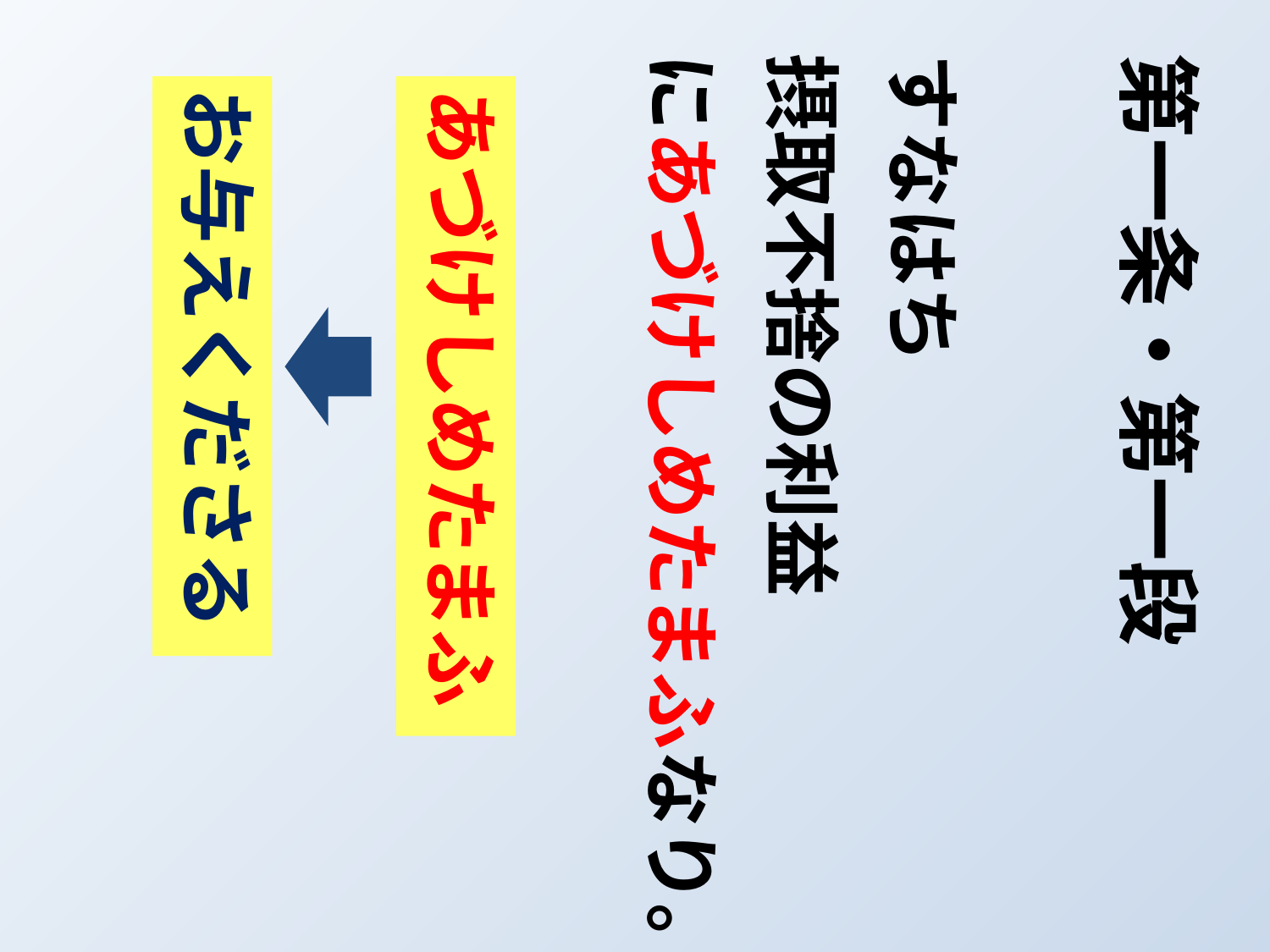

第一条・第一段

すなはち
摂取不捨の利益
にあづけしめたまふなり。
お与えくださる
あづけしめたまふ